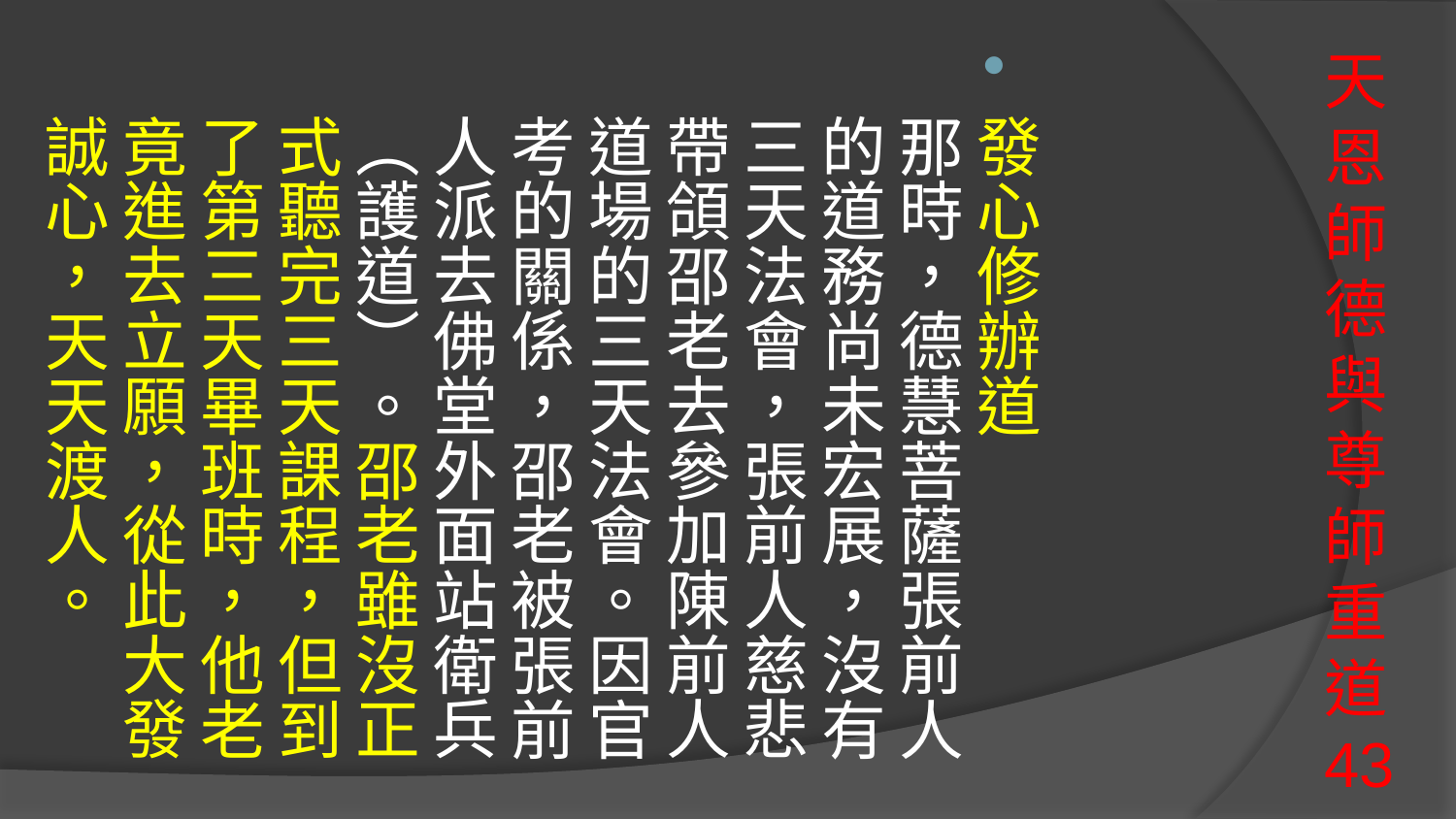

# 天恩師德與尊師重道 43
發心修辦道
那時，德慧菩薩張前人的道務尚未宏展，沒有三天法會，張前人慈悲帶頜邵老去參加陳前人道場的三天法會。因官考的關係，邵老被張前人派去佛堂外面站衛兵（護道）。邵老雖沒正式聽完三天課程，但到了第三天畢班時，他老竟進去立願，從此大發誠心，天天渡人。